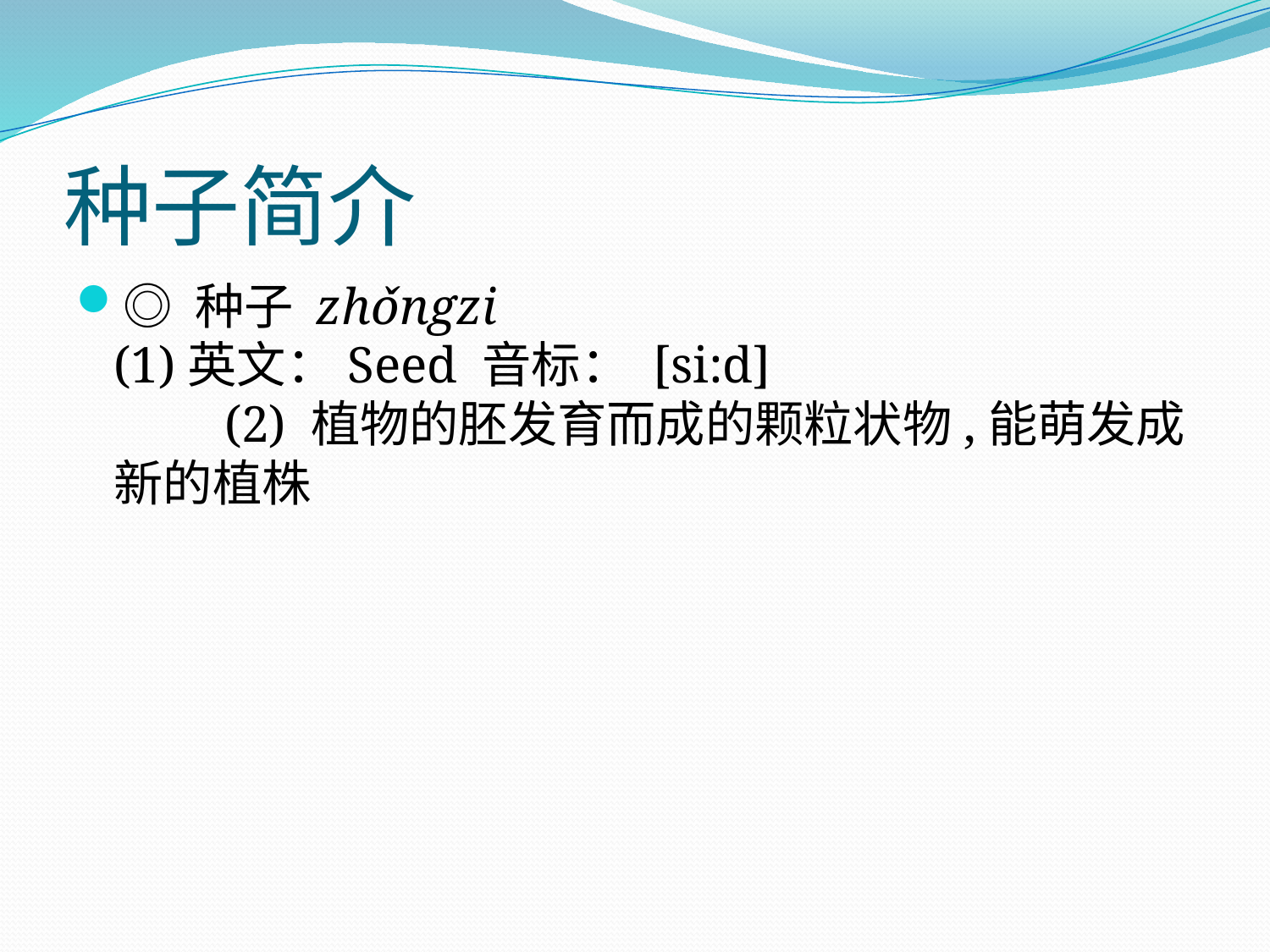

# 种子简介
◎ 种子 zhǒngzi
(1)英文：Seed 音标： [si:d]
　　(2) 植物的胚发育而成的颗粒状物,能萌发成新的植株